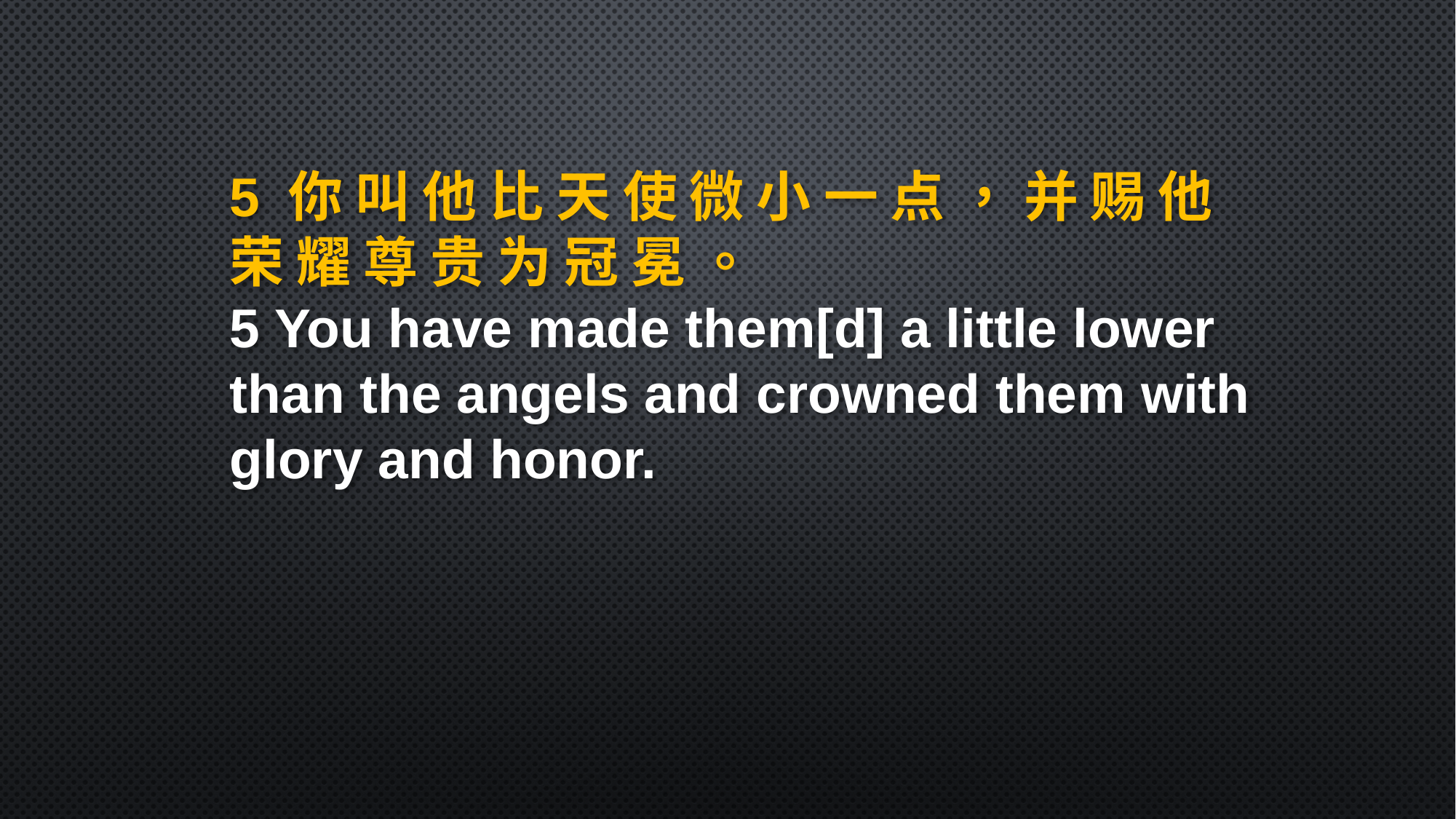

5 你 叫 他 比 天 使 微 小 一 点 ， 并 赐 他 荣 耀 尊 贵 为 冠 冕 。
5 You have made them[d] a little lower than the angels and crowned them with glory and honor.